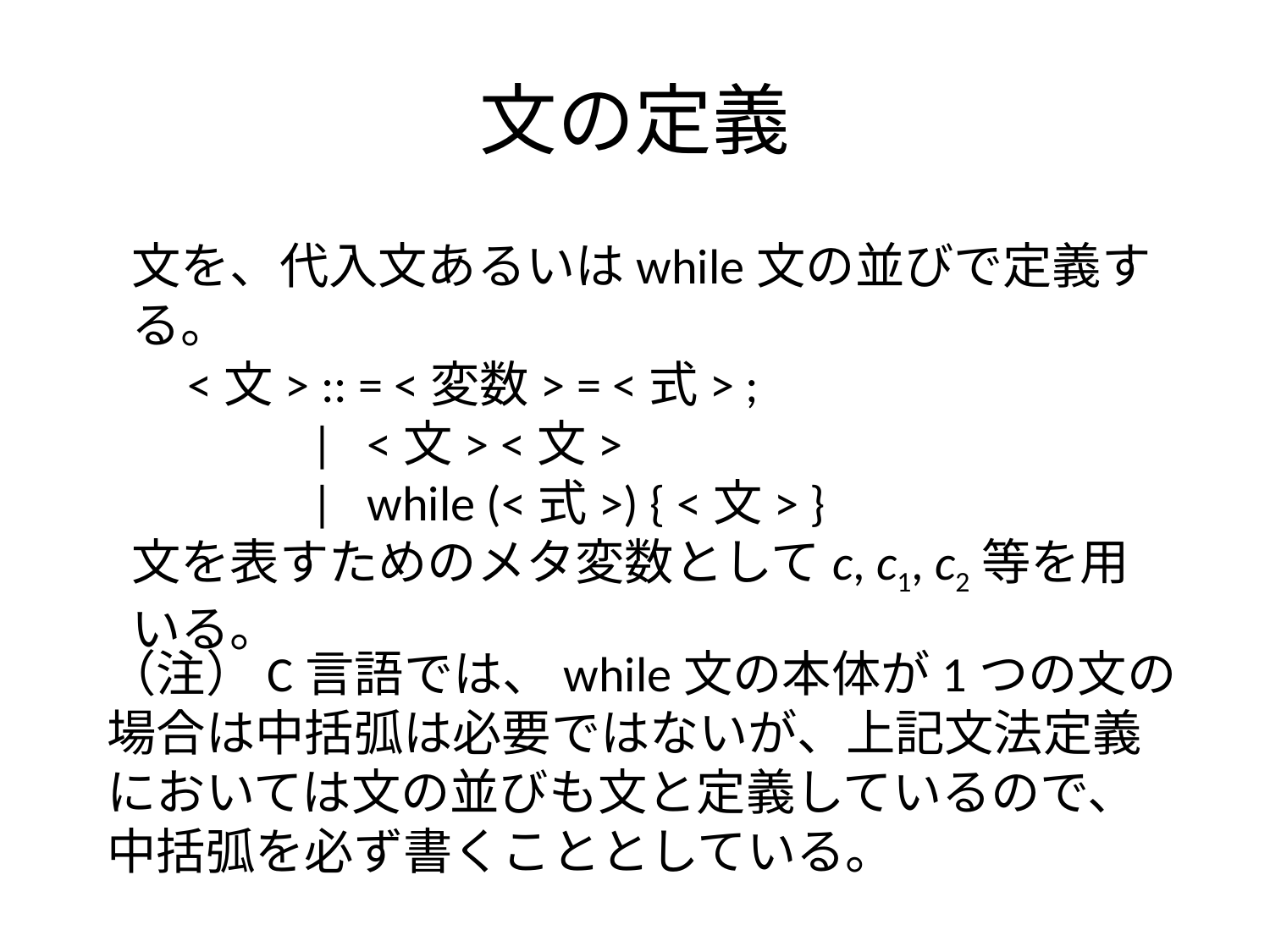

# 文の定義
文を、代入文あるいはwhile文の並びで定義する。
     <文> :: = <変数> = <式> ;
                |   <文> <文>
                |   while (<式>) { <文> }
文を表すためのメタ変数としてc, c1, c2等を用いる。
（注）C言語では、while文の本体が1つの文の場合は中括弧は必要ではないが、上記文法定義においては文の並びも文と定義しているので、中括弧を必ず書くこととしている。